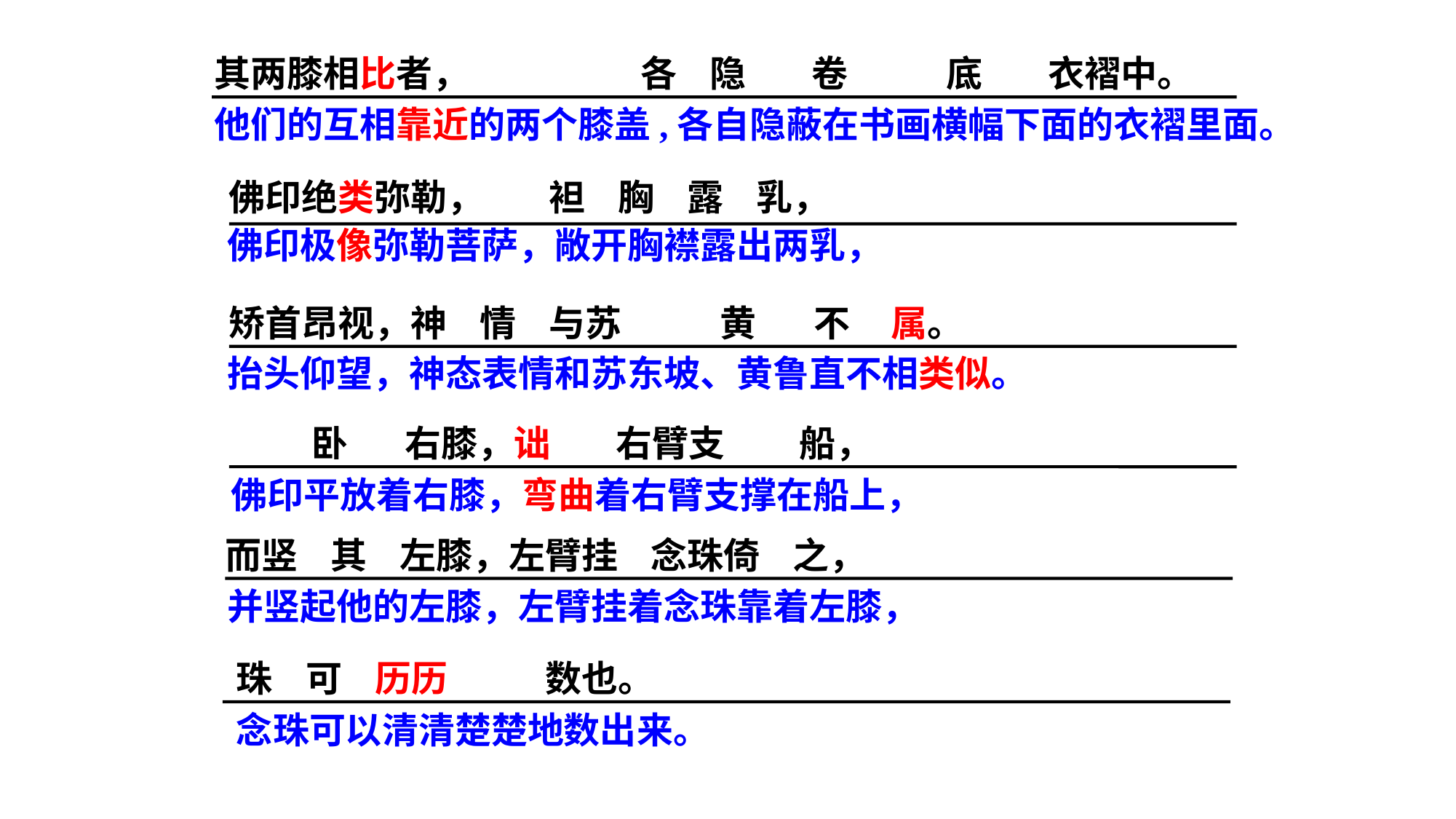

其两膝相比者，                     各    隐        卷            底        衣褶中。
他们的互相靠近的两个膝盖,各自隐蔽在书画横幅下面的衣褶里面。

佛印绝类弥勒，        袒    胸    露    乳，
佛印极像弥勒菩萨，敞开胸襟露出两乳，

矫首昂视，神    情    与苏            黄       不     属。
抬头仰望，神态表情和苏东坡、黄鲁直不相类似。

         卧       右膝，诎        右臂支         船，
佛印平放着右膝，弯曲着右臂支撑在船上，

而竖    其    左膝，左臂挂    念珠倚    之，
并竖起他的左膝，左臂挂着念珠靠着左膝，

珠    可    历历            数也。

念珠可以清清楚楚地数出来。